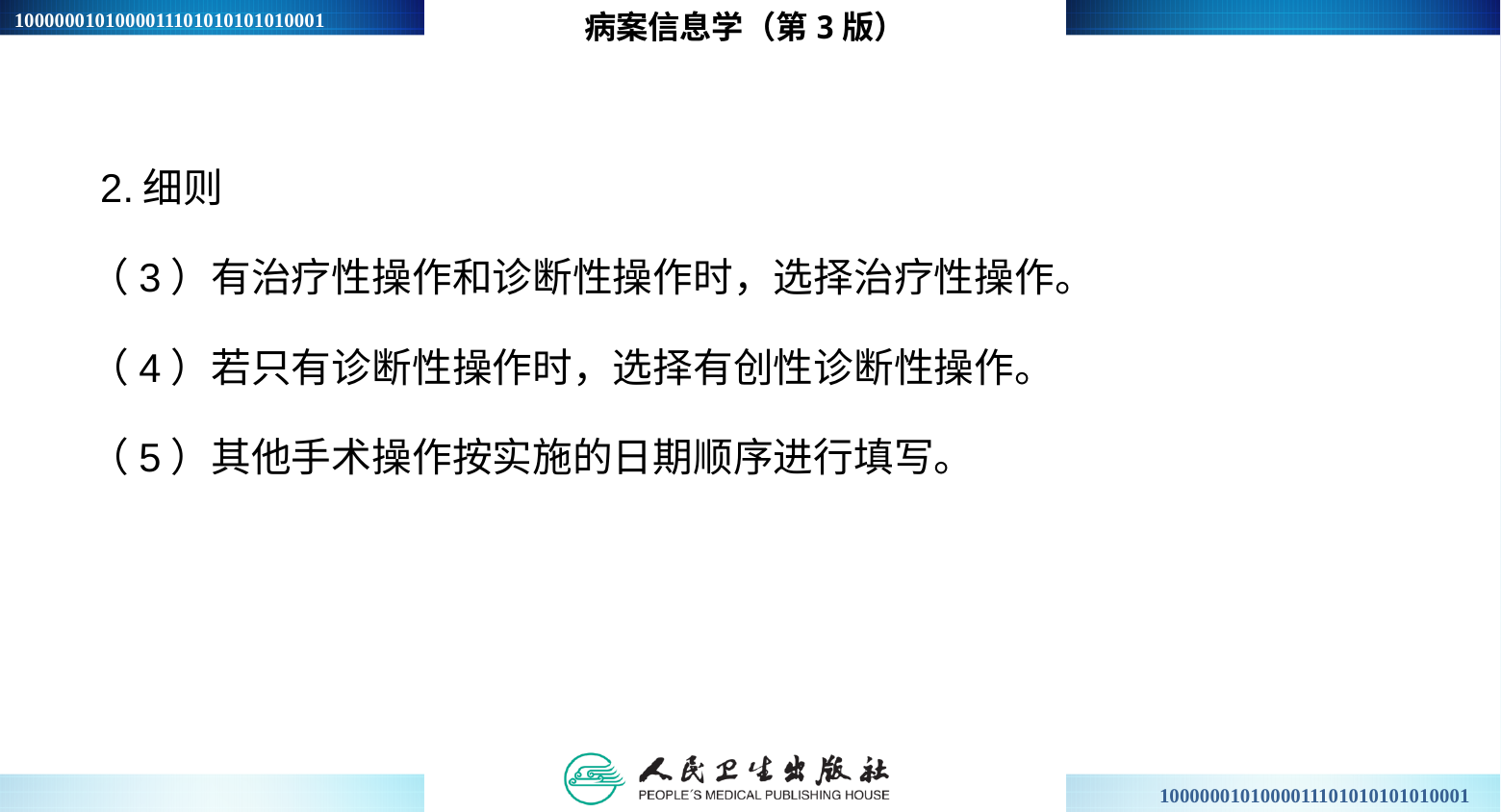

病案信息学（第3版）
 2.细则
（3）有治疗性操作和诊断性操作时，选择治疗性操作。
（4）若只有诊断性操作时，选择有创性诊断性操作。
（5）其他手术操作按实施的日期顺序进行填写。